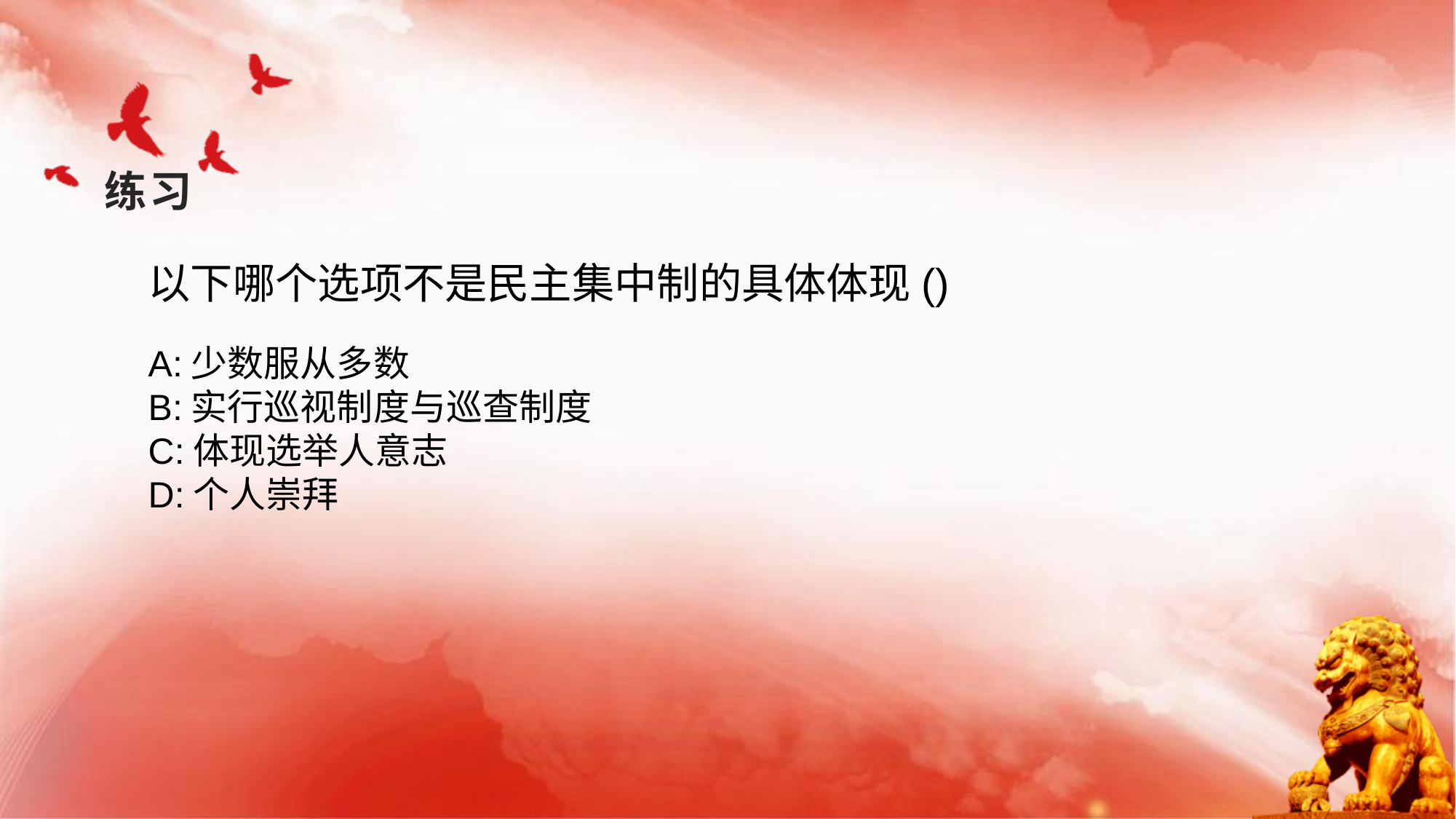

# 练习
以下哪个选项不是民主集中制的具体体现()

A:少数服从多数
B:实行巡视制度与巡查制度
C:体现选举人意志
D:个人崇拜